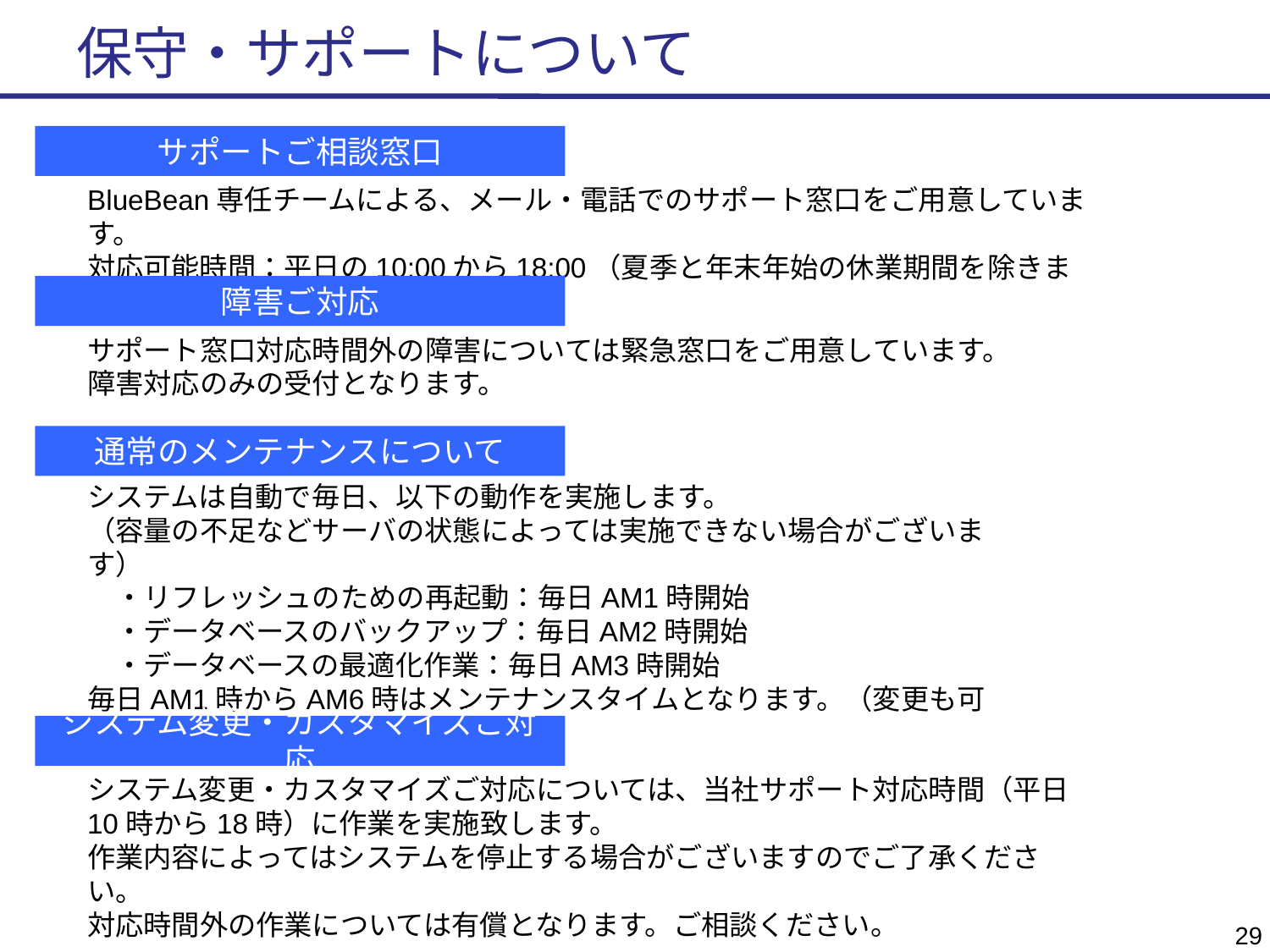

# 保守・サポートについて
サポートご相談窓口
BlueBean専任チームによる、メール・電話でのサポート窓口をご用意しています。
対応可能時間：平日の10:00から18:00（夏季と年末年始の休業期間を除きます）
障害ご対応
サポート窓口対応時間外の障害については緊急窓口をご用意しています。
障害対応のみの受付となります。
通常のメンテナンスについて
システムは自動で毎日、以下の動作を実施します。
（容量の不足などサーバの状態によっては実施できない場合がございます）
　・リフレッシュのための再起動：毎日AM1時開始
　・データベースのバックアップ：毎日AM2時開始
　・データベースの最適化作業：毎日AM3時開始
毎日AM1時からAM6時はメンテナンスタイムとなります。（変更も可能です）
システム変更・カスタマイズご対応
システム変更・カスタマイズご対応については、当社サポート対応時間（平日10時から18時）に作業を実施致します。
作業内容によってはシステムを停止する場合がございますのでご了承ください。
対応時間外の作業については有償となります。ご相談ください。
29